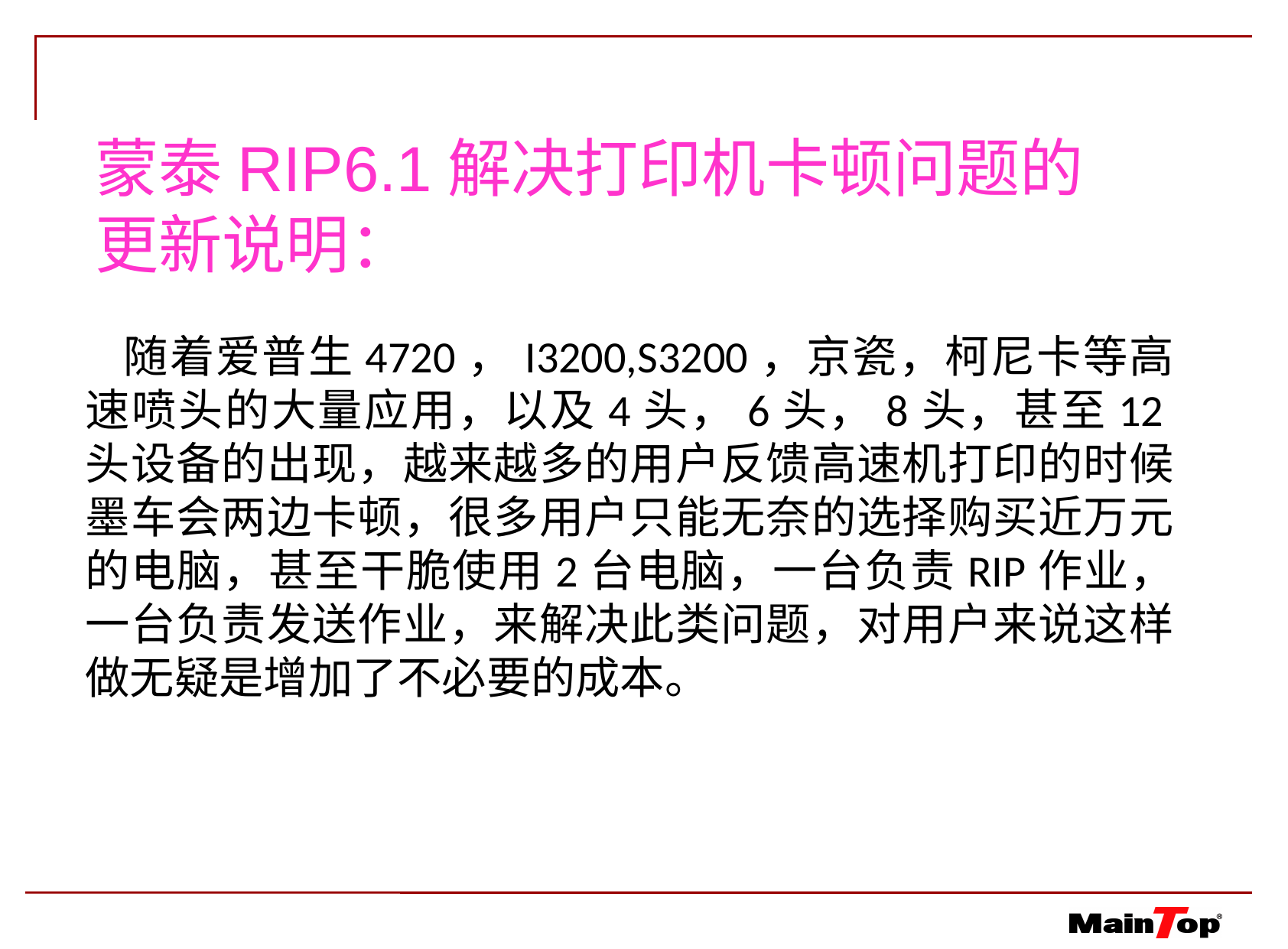

蒙泰RIP6.1解决打印机卡顿问题的更新说明：
随着爱普生4720，I3200,S3200，京瓷，柯尼卡等高速喷头的大量应用，以及4头，6头，8头，甚至12头设备的出现，越来越多的用户反馈高速机打印的时候墨车会两边卡顿，很多用户只能无奈的选择购买近万元的电脑，甚至干脆使用2台电脑，一台负责RIP作业，一台负责发送作业，来解决此类问题，对用户来说这样做无疑是增加了不必要的成本。